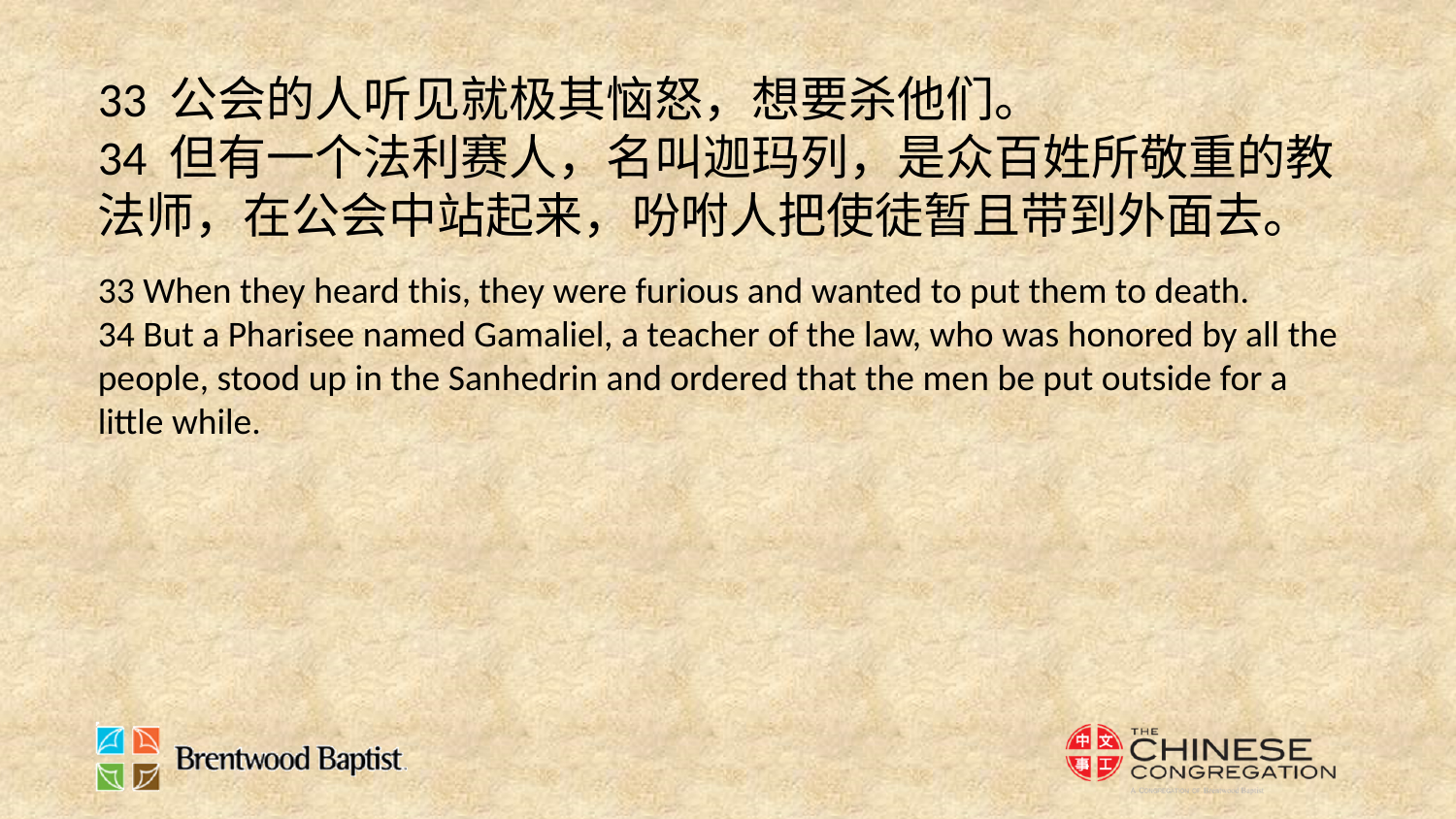

33 公会的人听见就极其恼怒，想要杀他们。
34 但有一个法利赛人，名叫迦玛列，是众百姓所敬重的教法师，在公会中站起来，吩咐人把使徒暂且带到外面去。

33 When they heard this, they were furious and wanted to put them to death.
34 But a Pharisee named Gamaliel, a teacher of the law, who was honored by all the people, stood up in the Sanhedrin and ordered that the men be put outside for a little while.